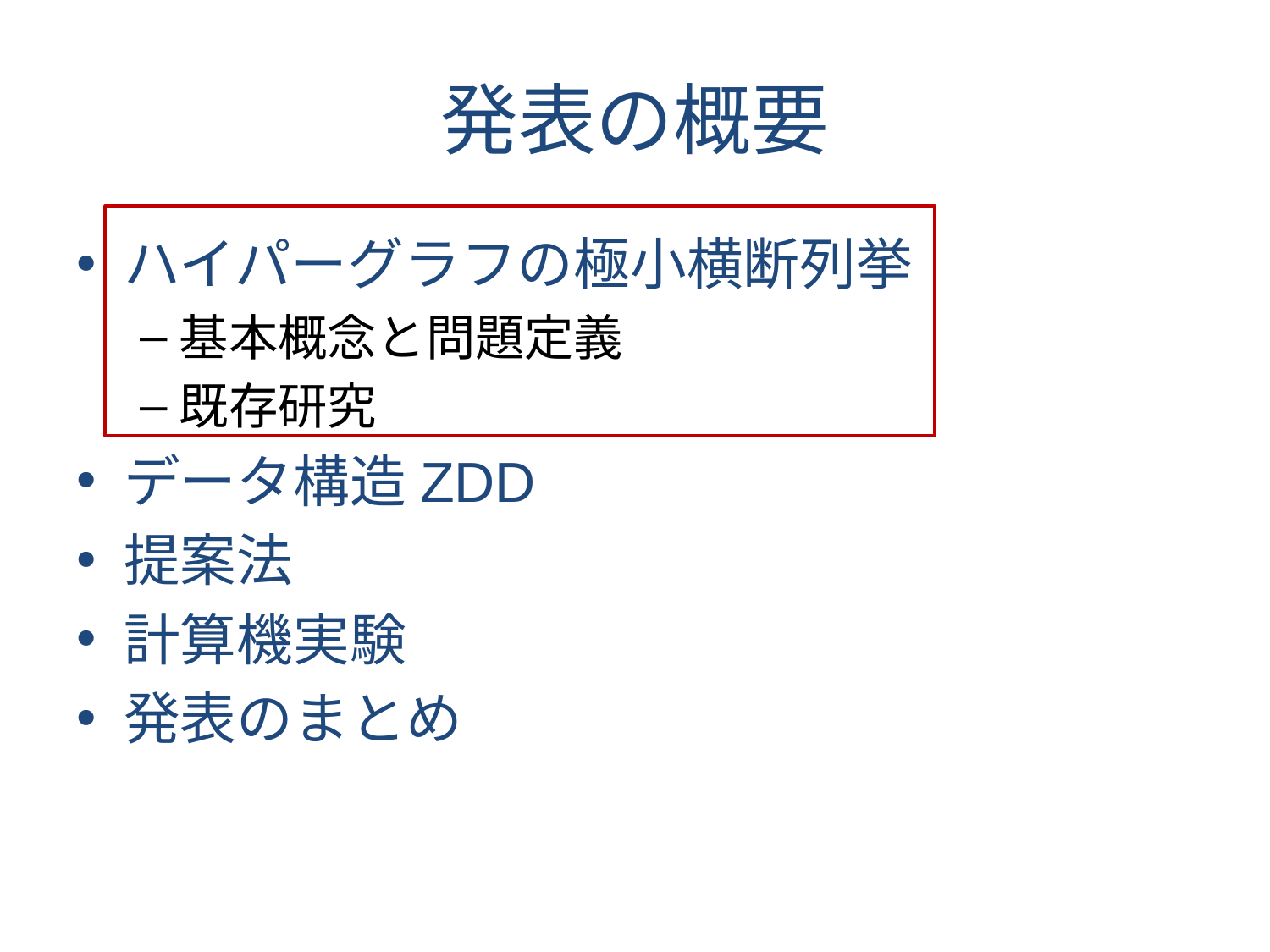

# 発表の概要

ハイパーグラフの極小横断列挙
基本概念と問題定義
既存研究
データ構造ZDD
提案法
計算機実験
発表のまとめ